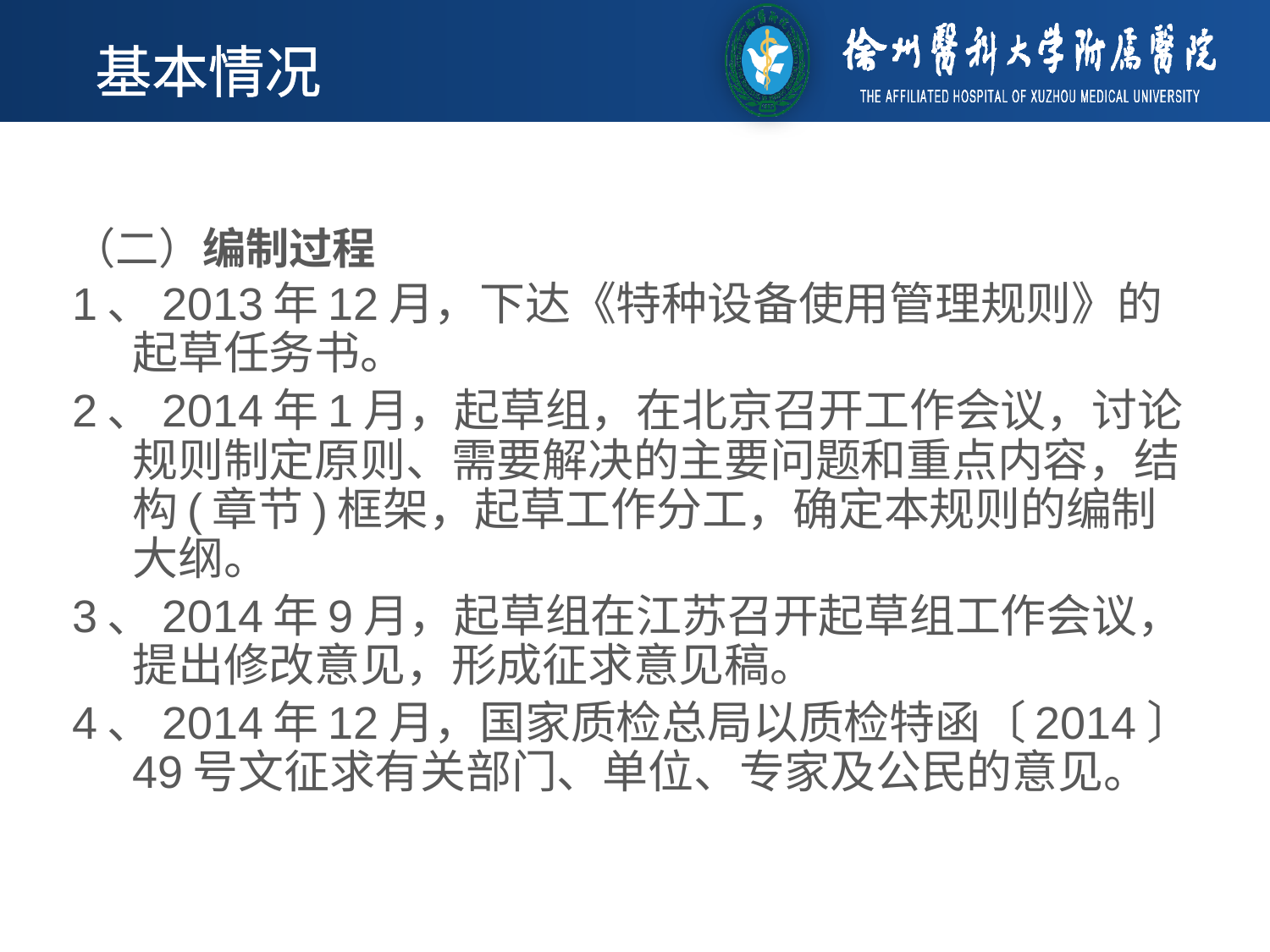

基本情况

（二）编制过程
1、2013年12月，下达《特种设备使用管理规则》的起草任务书。
2、2014年1月，起草组，在北京召开工作会议，讨论规则制定原则、需要解决的主要问题和重点内容，结构(章节)框架，起草工作分工，确定本规则的编制大纲。
3、2014年9月，起草组在江苏召开起草组工作会议，提出修改意见，形成征求意见稿。
4、2014年12月，国家质检总局以质检特函〔2014〕49号文征求有关部门、单位、专家及公民的意见。